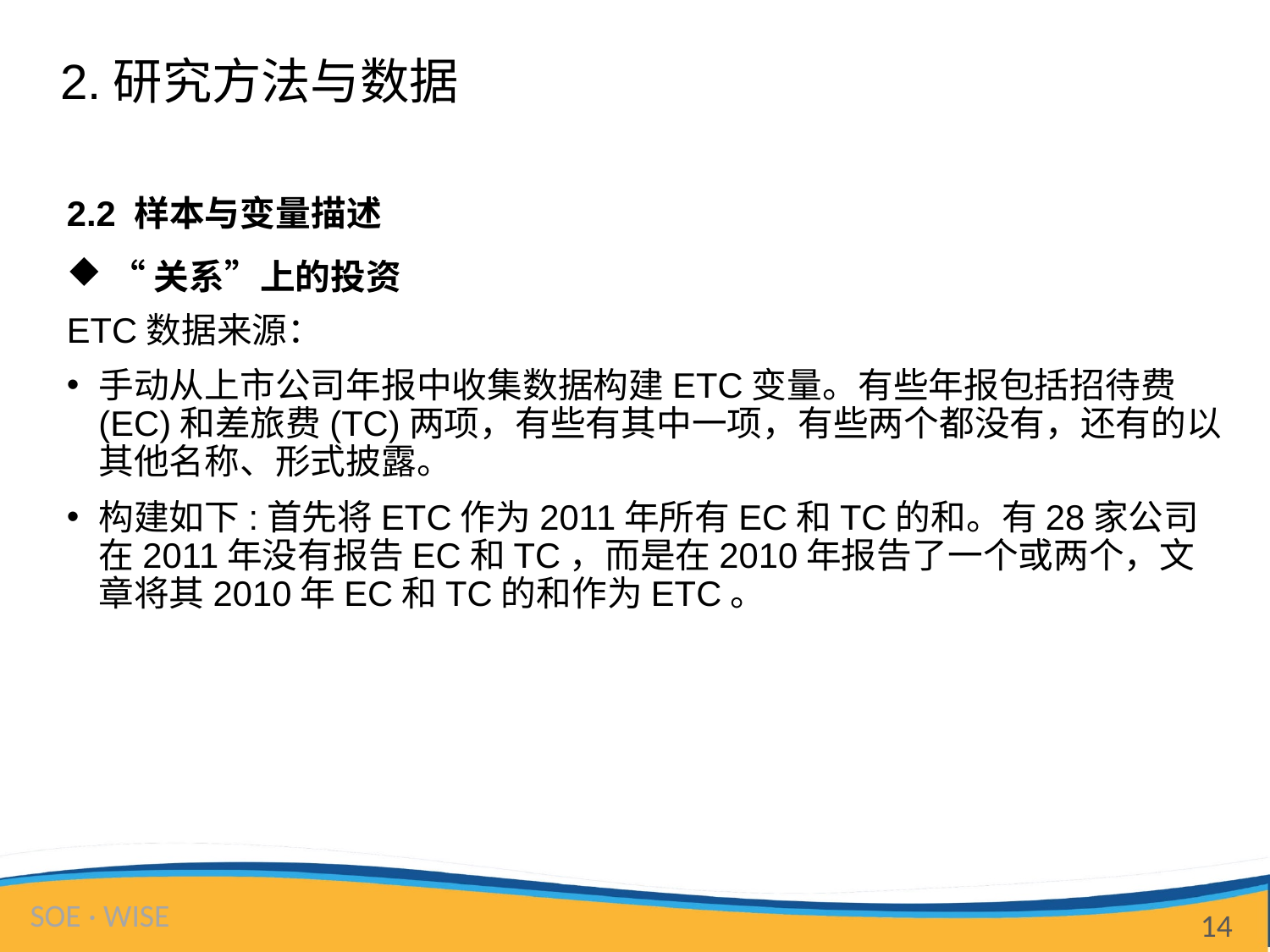

# 2.研究方法与数据
2.2 样本与变量描述
 “关系”上的投资
ETC数据来源：
手动从上市公司年报中收集数据构建ETC变量。有些年报包括招待费(EC)和差旅费(TC)两项，有些有其中一项，有些两个都没有，还有的以其他名称、形式披露。
构建如下:首先将ETC作为2011年所有EC和TC的和。有28家公司在2011年没有报告EC和TC，而是在2010年报告了一个或两个，文章将其2010年EC和TC的和作为ETC。